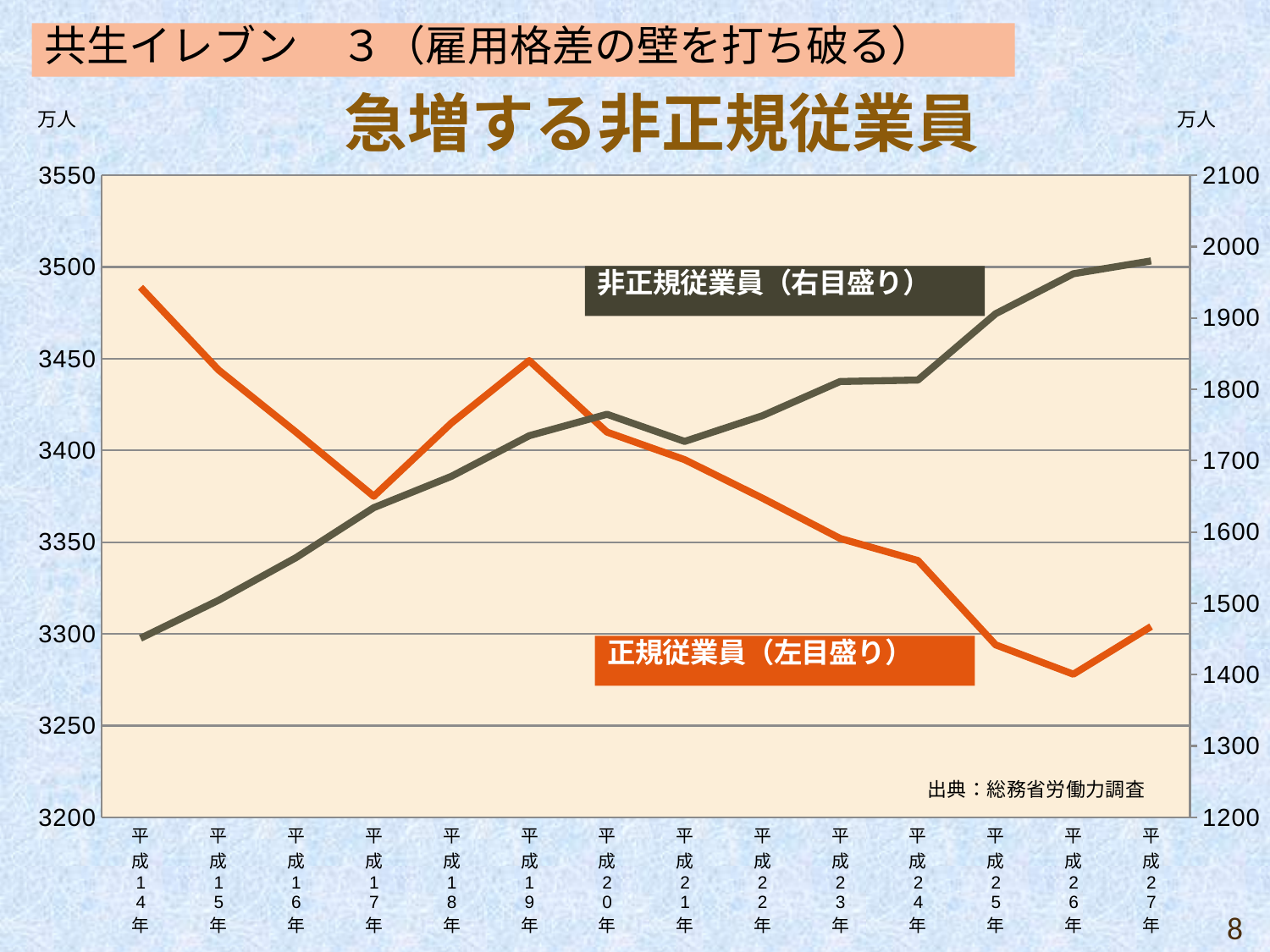

### Chart

| Category | 正規 | 非正規 |
|---|---|---|
| 平成14年 | 3489.0 | 1451.0 |
| 平成15年 | 3444.0 | 1504.0 |
| 平成16年 | 3410.0 | 1564.0 |
| 平成17年 | 3375.0 | 1634.0 |
| 平成18年 | 3415.0 | 1678.0 |
| 平成19年 | 3449.0 | 1735.0 |
| 平成20年 | 3410.0 | 1765.0 |
| 平成21年 | 3395.0 | 1727.0 |
| 平成22年 | 3374.0 | 1763.0 |
| 平成23年 | 3352.0 | 1811.0 |
| 平成24年 | 3340.0 | 1813.0 |
| 平成25年 | 3294.0 | 1906.0 |
| 平成26年 | 3278.0 | 1962.0 |
| 平成27年 | 3304.0 | 1980.0 |
8
6